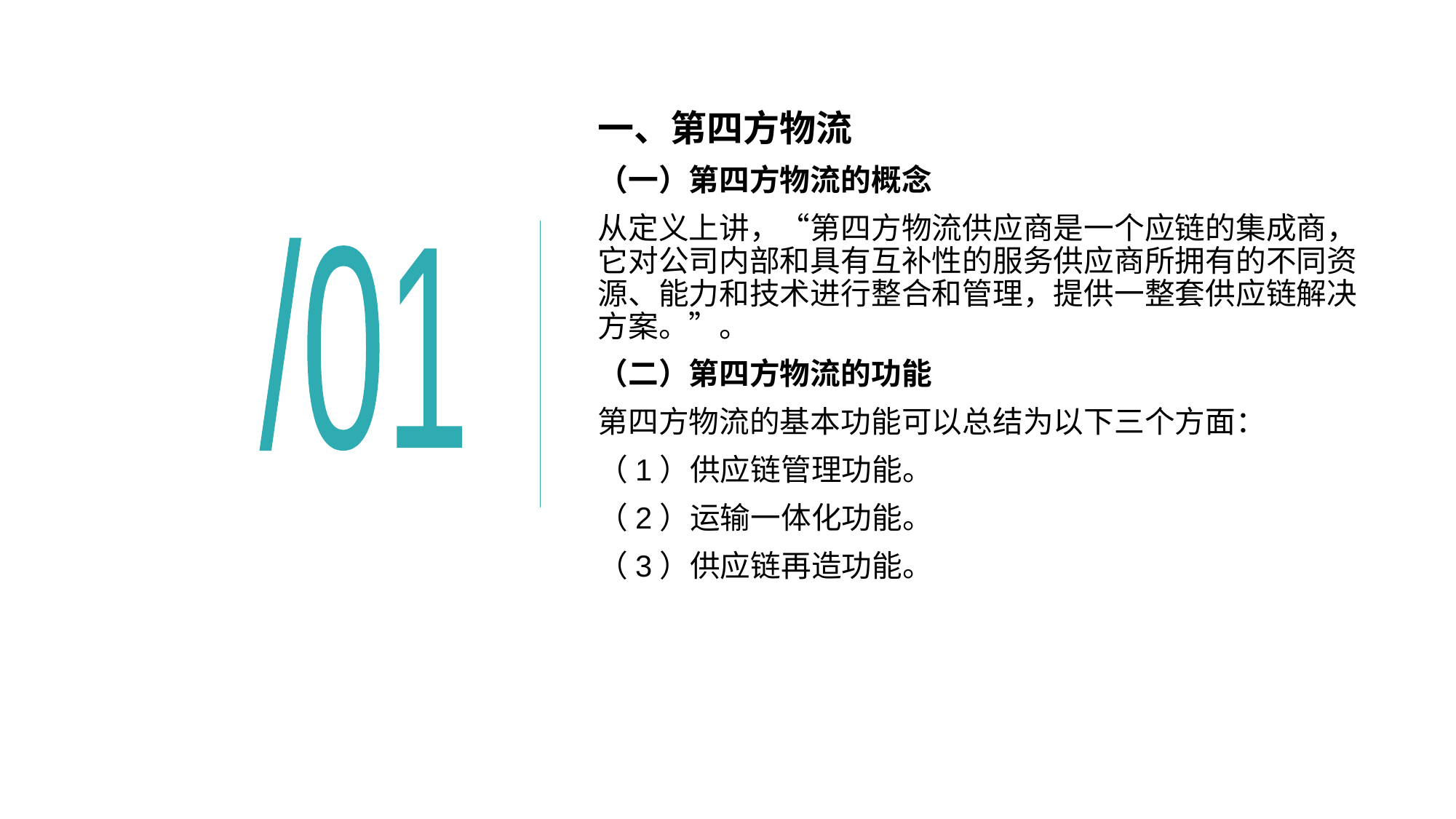

# 一、第四方物流
（一）第四方物流的概念
从定义上讲，“第四方物流供应商是一个应链的集成商，它对公司内部和具有互补性的服务供应商所拥有的不同资源、能力和技术进行整合和管理，提供一整套供应链解决方案。”。
（二）第四方物流的功能
第四方物流的基本功能可以总结为以下三个方面：
（1）供应链管理功能。
（2）运输一体化功能。
（3）供应链再造功能。
/01